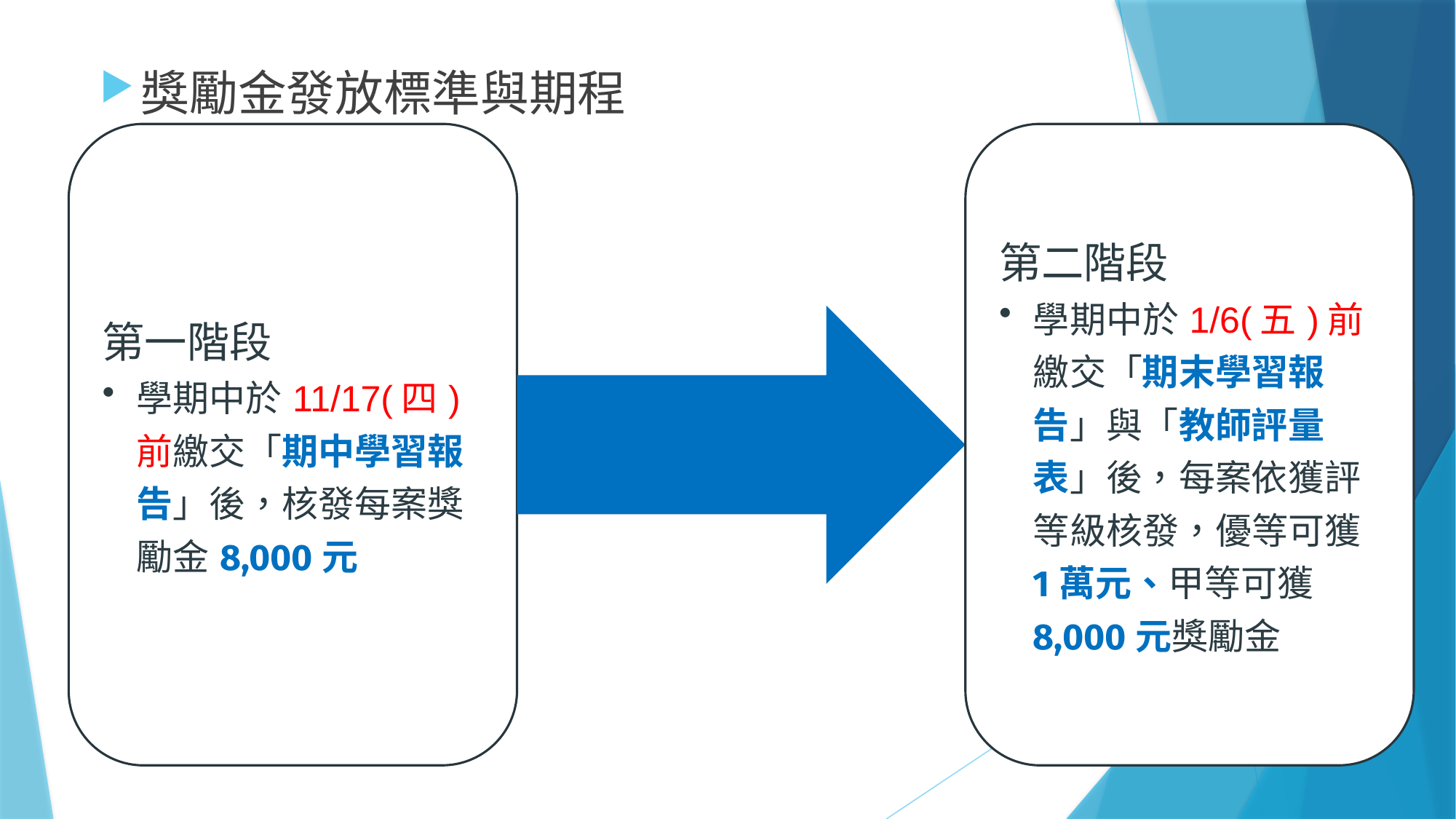

獎勵金發放標準與期程

第一階段
學期中於11/17(四)前繳交「期中學習報告」後，核發每案獎勵金8,000元
第二階段
學期中於1/6(五)前繳交「期末學習報告」與「教師評量表」後，每案依獲評等級核發，優等可獲1萬元、甲等可獲8,000元獎勵金